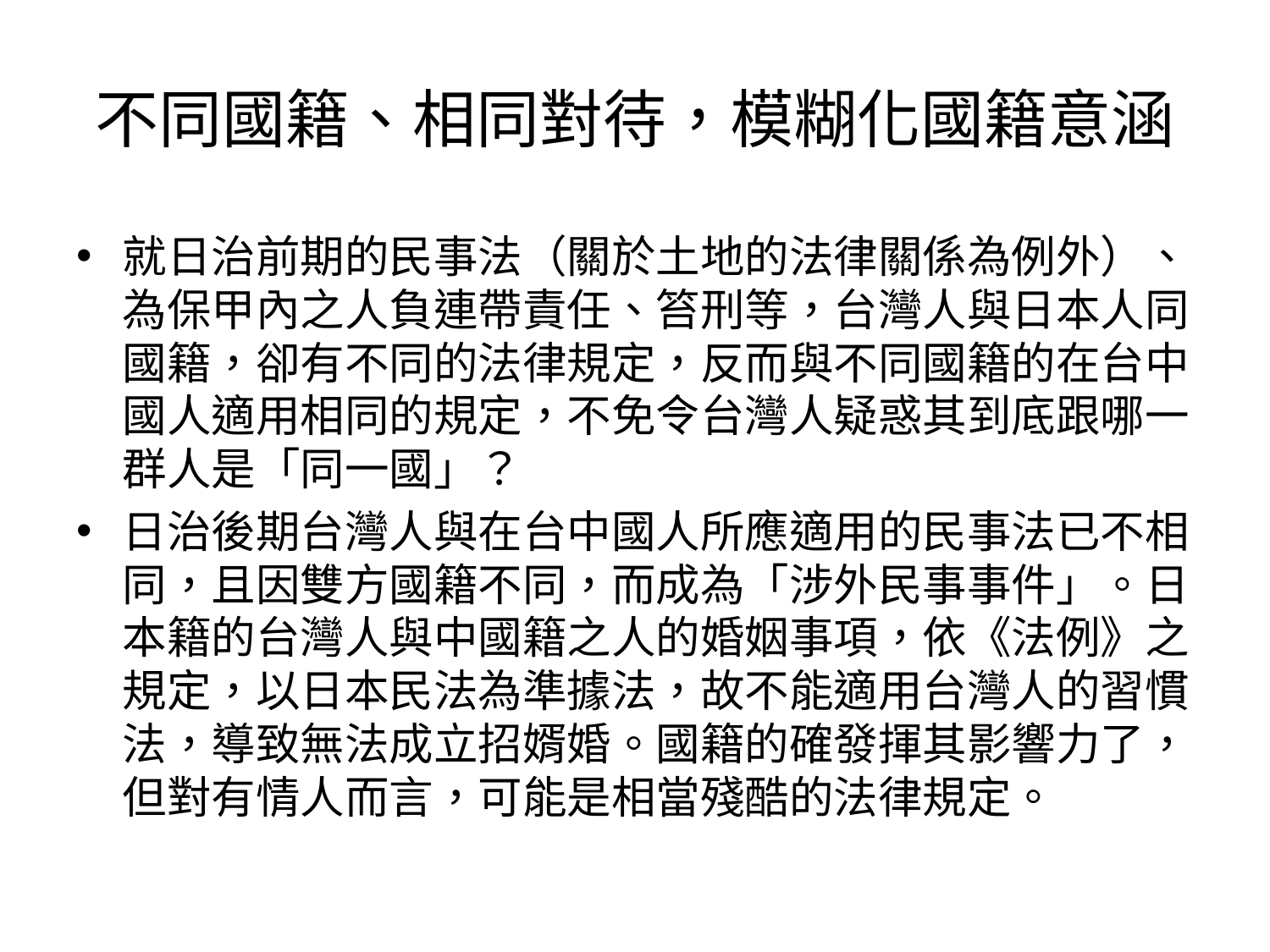

# 不同國籍、相同對待，模糊化國籍意涵
就日治前期的民事法（關於土地的法律關係為例外）、為保甲內之人負連帶責任、笞刑等，台灣人與日本人同國籍，卻有不同的法律規定，反而與不同國籍的在台中國人適用相同的規定，不免令台灣人疑惑其到底跟哪一群人是「同一國」？
日治後期台灣人與在台中國人所應適用的民事法已不相同，且因雙方國籍不同，而成為「涉外民事事件」。日本籍的台灣人與中國籍之人的婚姻事項，依《法例》之規定，以日本民法為準據法，故不能適用台灣人的習慣法，導致無法成立招婿婚。國籍的確發揮其影響力了，但對有情人而言，可能是相當殘酷的法律規定。